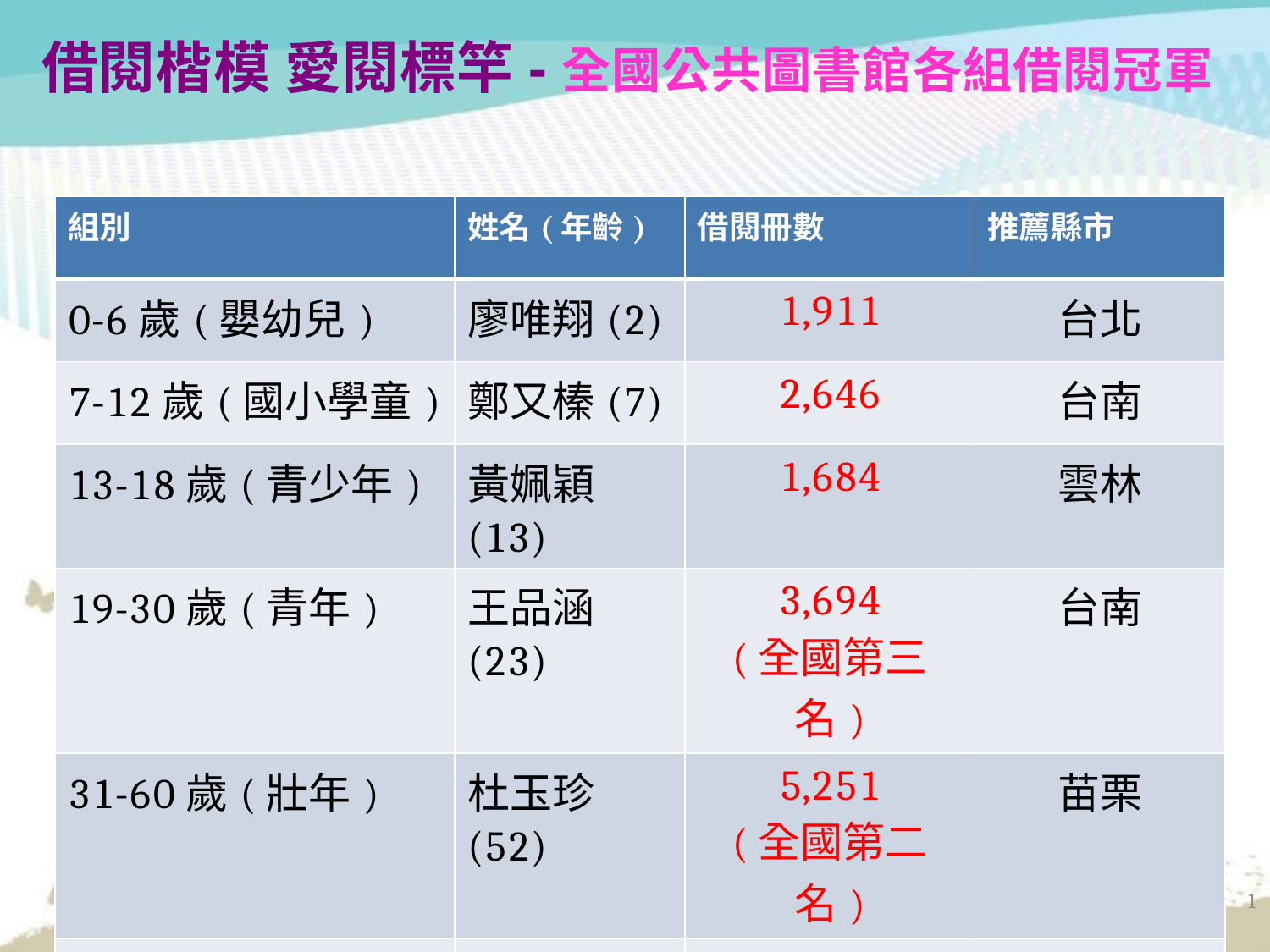

借閱楷模 愛閱標竿-全國公共圖書館各組借閱冠軍
| 組別 | 姓名(年齡) | 借閱冊數 | 推薦縣市 |
| --- | --- | --- | --- |
| 0-6歲(嬰幼兒) | 廖唯翔(2) | 1,911 | 台北 |
| 7-12歲(國小學童) | 鄭又榛(7) | 2,646 | 台南 |
| 13-18歲(青少年) | 黃姵穎(13) | 1,684 | 雲林 |
| 19-30歲(青年) | 王品涵(23) | 3,694 (全國第三名) | 台南 |
| 31-60歲(壯年) | 杜玉珍(52) | 5,251 (全國第二名) | 苗栗 |
| 61歲以上(銀髮族) | 蘇正明(66) | 5,624 (全國冠軍) | 台中 |
1